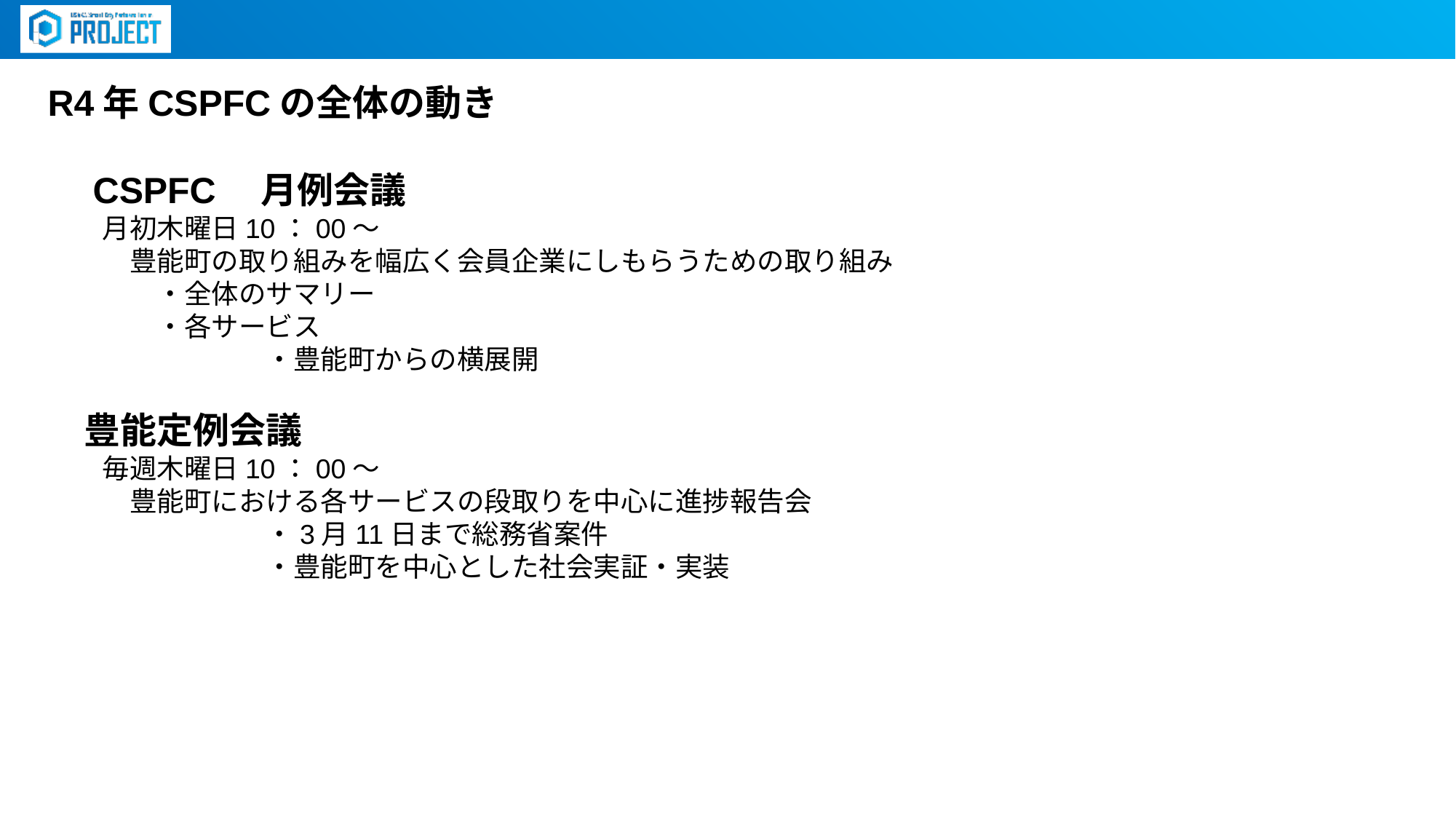

R4年CSPFCの全体の動き

　CSPFC　月例会議
　　月初木曜日10：00～
　　　豊能町の取り組みを幅広く会員企業にしもらうための取り組み
　　　　・全体のサマリー
　　　　・各サービス
		・豊能町からの横展開

　豊能定例会議
　　毎週木曜日10：00～
　　　豊能町における各サービスの段取りを中心に進捗報告会
		・3月11日まで総務省案件
		・豊能町を中心とした社会実証・実装